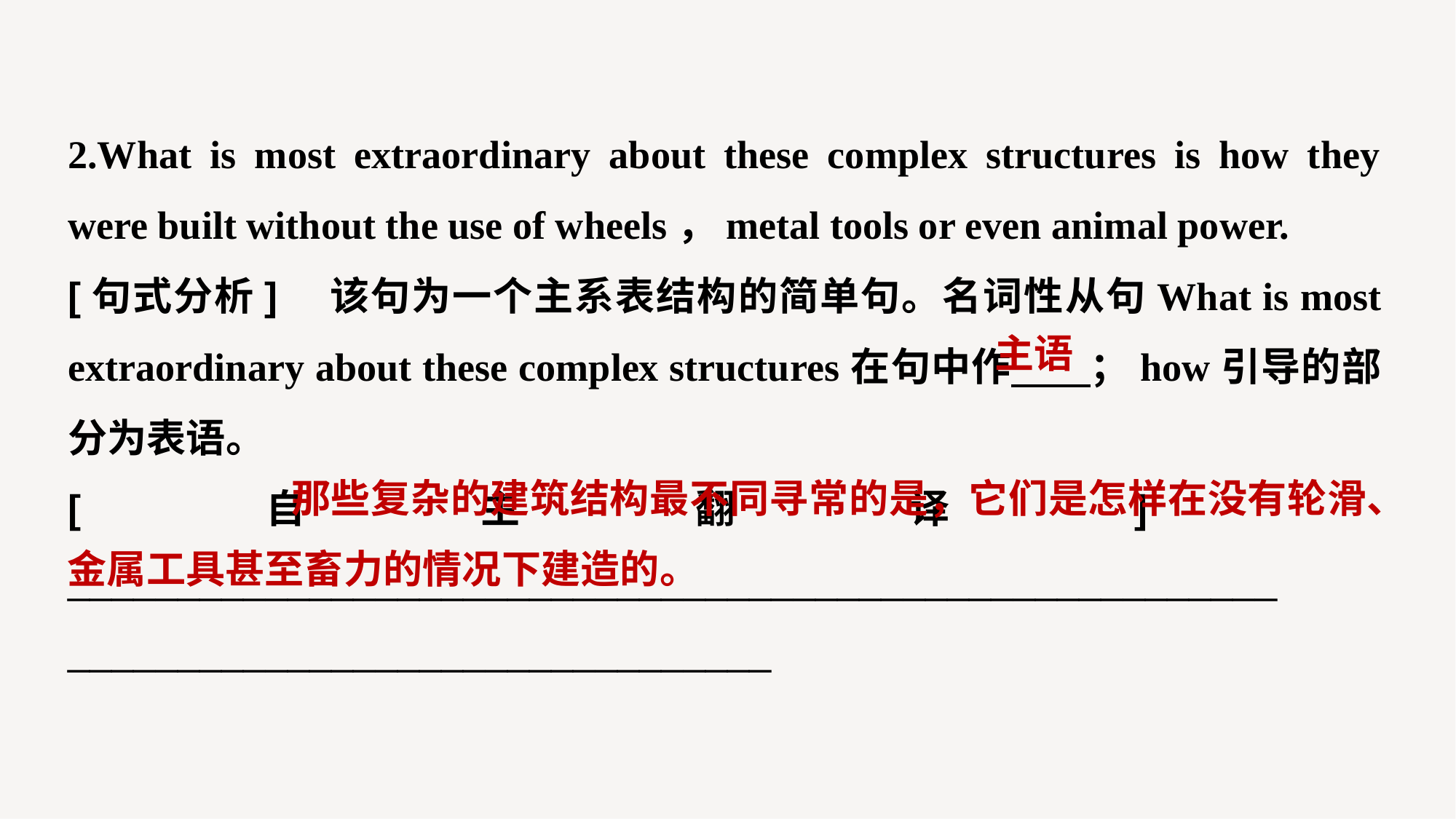

2.What is most extraordinary about these complex structures is how they were built without the use of wheels，metal tools or even animal power.
[句式分析]　该句为一个主系表结构的简单句。名词性从句What is most extraordinary about these complex structures在句中作        ；how引导的部分为表语。
[自主翻译]　_______________________________________________________
________________________________
主语
                       那些复杂的建筑结构最不同寻常的是，它们是怎样在没有轮滑、金属工具甚至畜力的情况下建造的。